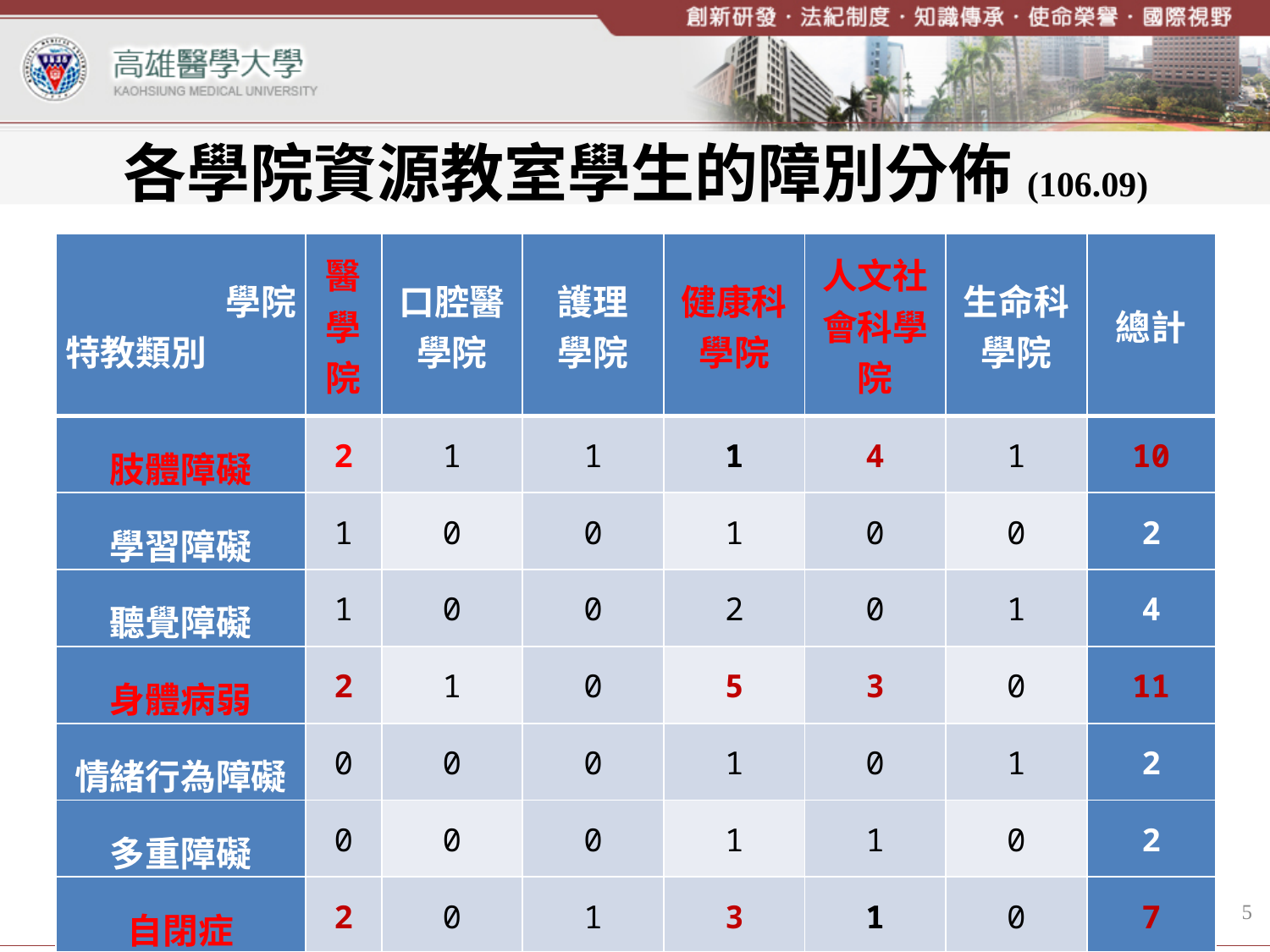

# 各學院資源教室學生的障別分佈(106.09)
| 學院 特教類別 | 醫學院 | 口腔醫 學院 | 護理 學院 | 健康科 學院 | 人文社會科學院 | 生命科 學院 | 總計 |
| --- | --- | --- | --- | --- | --- | --- | --- |
| 肢體障礙 | 2 | 1 | 1 | 1 | 4 | 1 | 10 |
| 學習障礙 | 1 | 0 | 0 | 1 | 0 | 0 | 2 |
| 聽覺障礙 | 1 | 0 | 0 | 2 | 0 | 1 | 4 |
| 身體病弱 | 2 | 1 | 0 | 5 | 3 | 0 | 11 |
| 情緒行為障礙 | 0 | 0 | 0 | 1 | 0 | 1 | 2 |
| 多重障礙 | 0 | 0 | 0 | 1 | 1 | 0 | 2 |
| 自閉症 | 2 | 0 | 1 | 3 | 1 | 0 | 7 |
| 總計 | 8 | 2 | 2 | 14 | 10 | 3 | 39 |
5